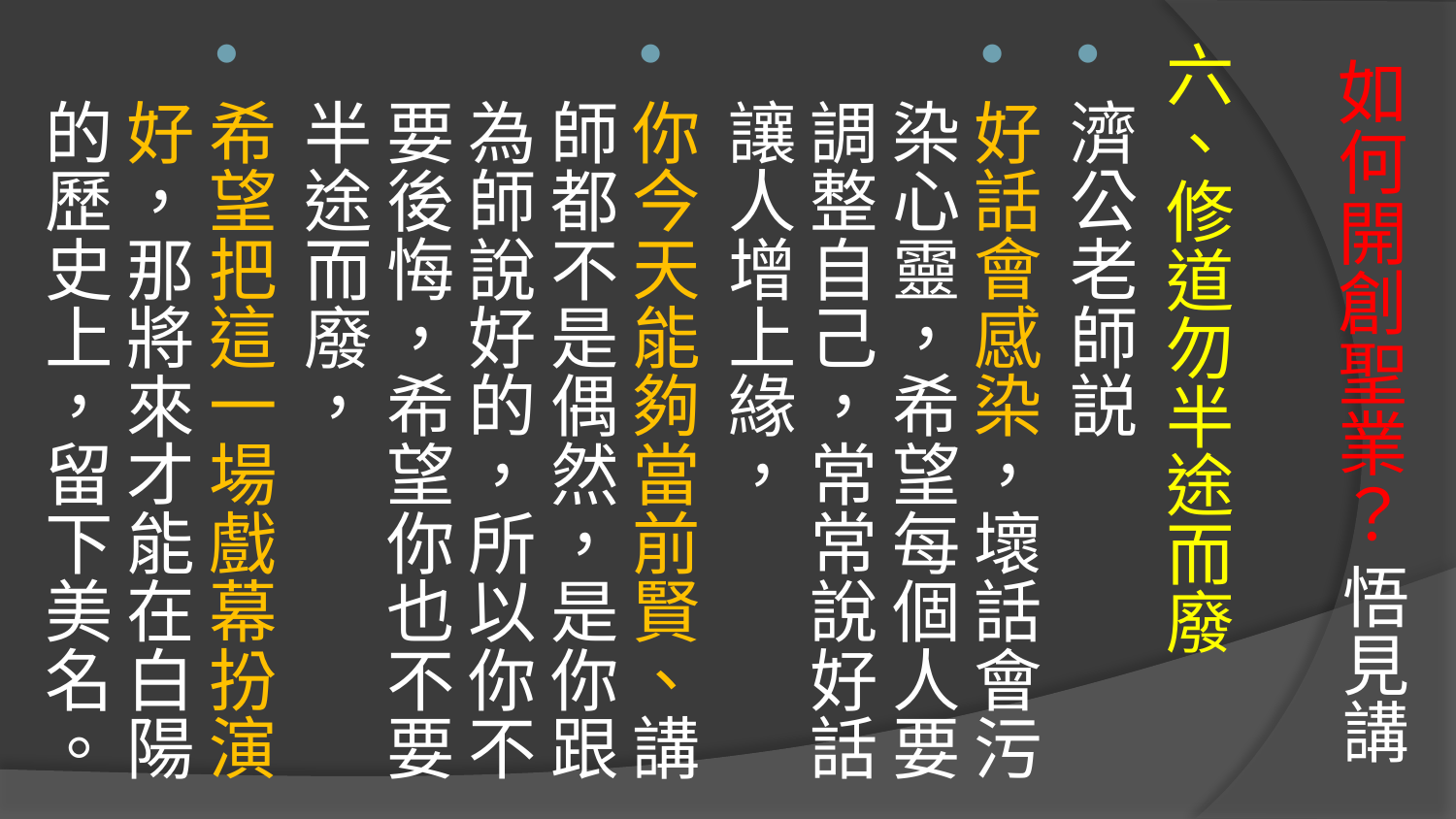

六、修道勿半途而廢
濟公老師説
好話會感染，壞話會污染心靈，希望每個人要調整自己，常常說好話讓人增上緣，
你今天能夠當前賢、講師都不是偶然，是你跟為師說好的，所以你不要後悔，希望你也不要半途而廢，
希望把這一場戲幕扮演好，那將來才能在白陽的歷史上，留下美名。
# 如何開創聖業？ 悟見講